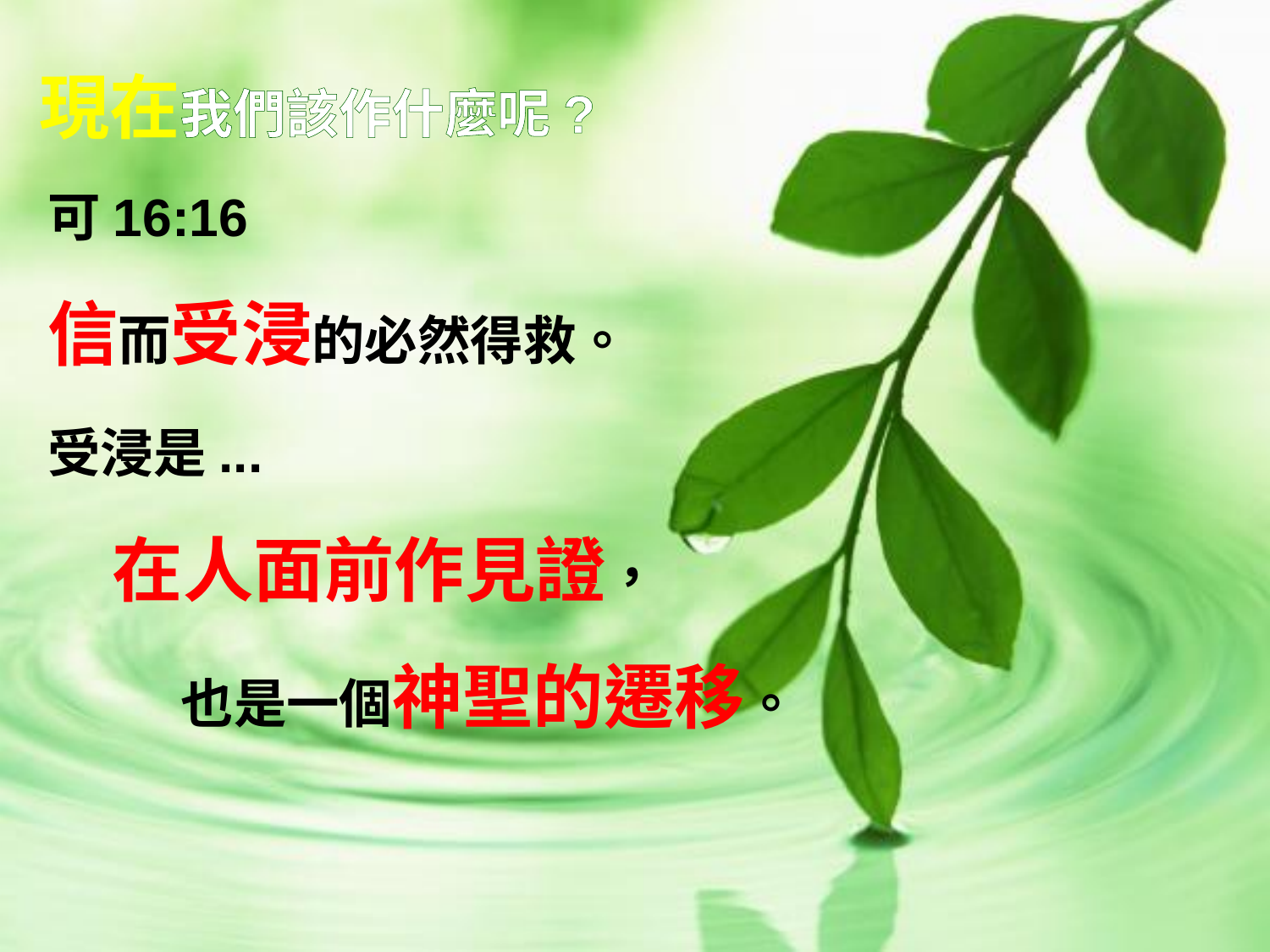

現在我們該作什麼呢?
可16:16
信而受浸的必然得救。
受浸是...
   在人面前作見證，
          也是一個神聖的遷移。